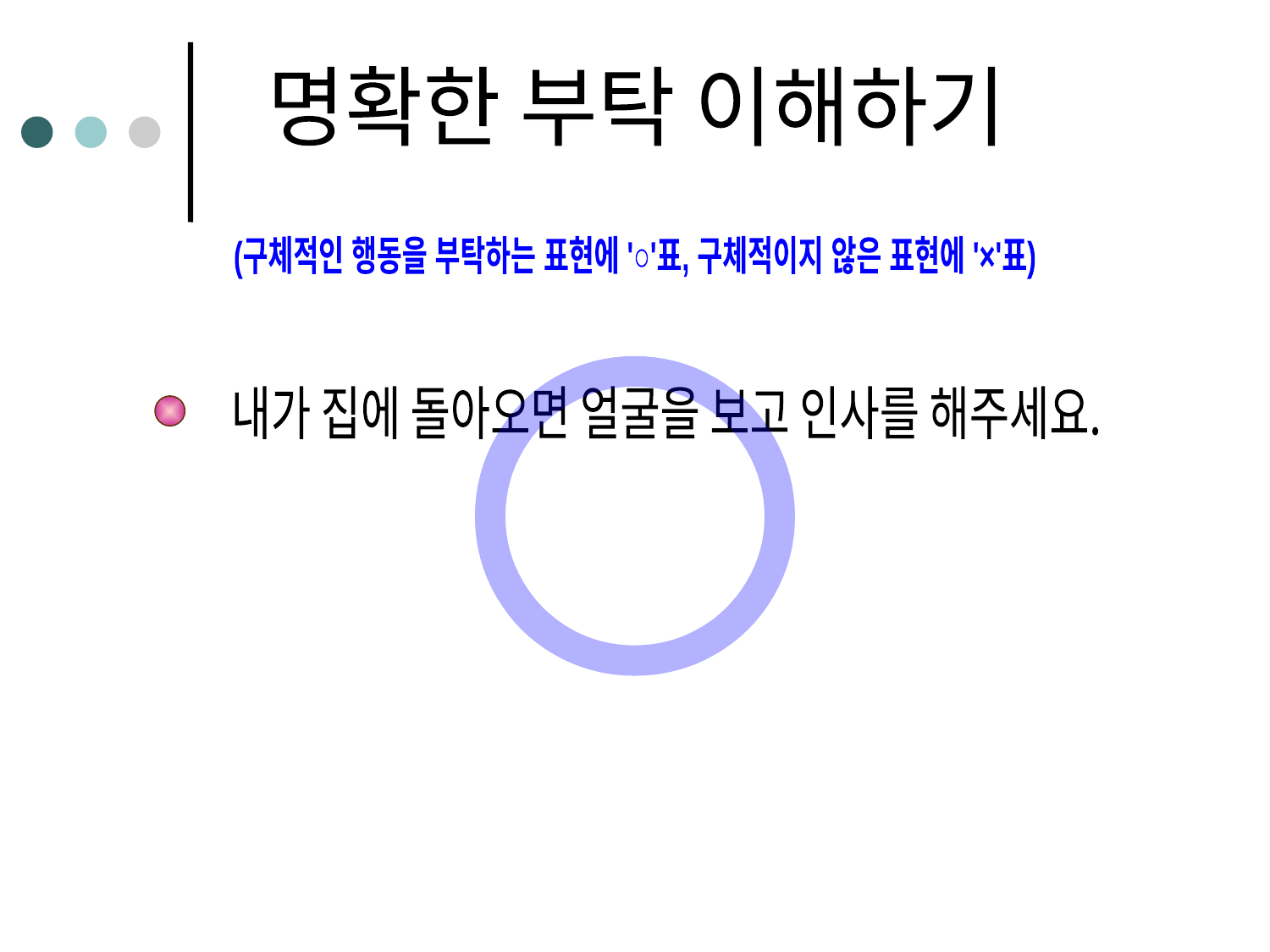

명확한 부탁 이해하기
(구체적인 행동을 부탁하는 표현에 '○'표, 구체적이지 않은 표현에 '×'표)

○
×
○
×
×
×
×
○
제한 속도에 맞추거나 그보다 더 느리게 운전해주세요.
내 행동 중에서 네 마음에 들었던 한 가지를

나는 네가 나를 이해해주기 바란다.
나는 네가 술을 마시지 않으면 좋겠어.
어제 회의에 대해 제가 낸 의견에 대하여 솔직하게
저녁식사 준비를 좀더 자주 해주면 좋겠어요.
내 사생활을 존중해주기 바랍니다.
내가 집에 돌아오면 얼굴을 보고 인사를 해주세요.

말해주면 좋겠습니다.
얘기해주면 좋겠다.
‘좀더 자주’란 표현은 구체적이지 않음
‘사생활 존중’이란 표현은 다소 추상적임

‘솔직하게 이야기’란 표현은 구체적이지 않음

    ▶ 내가 한 말을 네가 어떻게 들었는지 말해부면 좋겠다.
    ▶ 술을 마심으로써 너의 어떤 욕구가 충족되는지
        내게 말해주면 좋겠어.
        그리고 너의 그런 욕구를 충족할 수 있는 다른 방법을
        함께 의논해 보면 어떨까?
    ▶ 어제 회의에서 제가 낸 의견에 대하여 어떻게 생각하는지
        말해주었으면 합니다. 그리고 내 의견에 문제가 있다면,
        어떻게 수정해야 할 것인지도 말해주시기 바랍니다.
    ▶ 매주 월요일(혹은 일주일에 두 번은 등)에는

        저녁식사 준비를 해주면 좋겠어요.
    ▶ 내 사무실에 들어오기 전에 먼저 노크를 하면 좋겠어요.